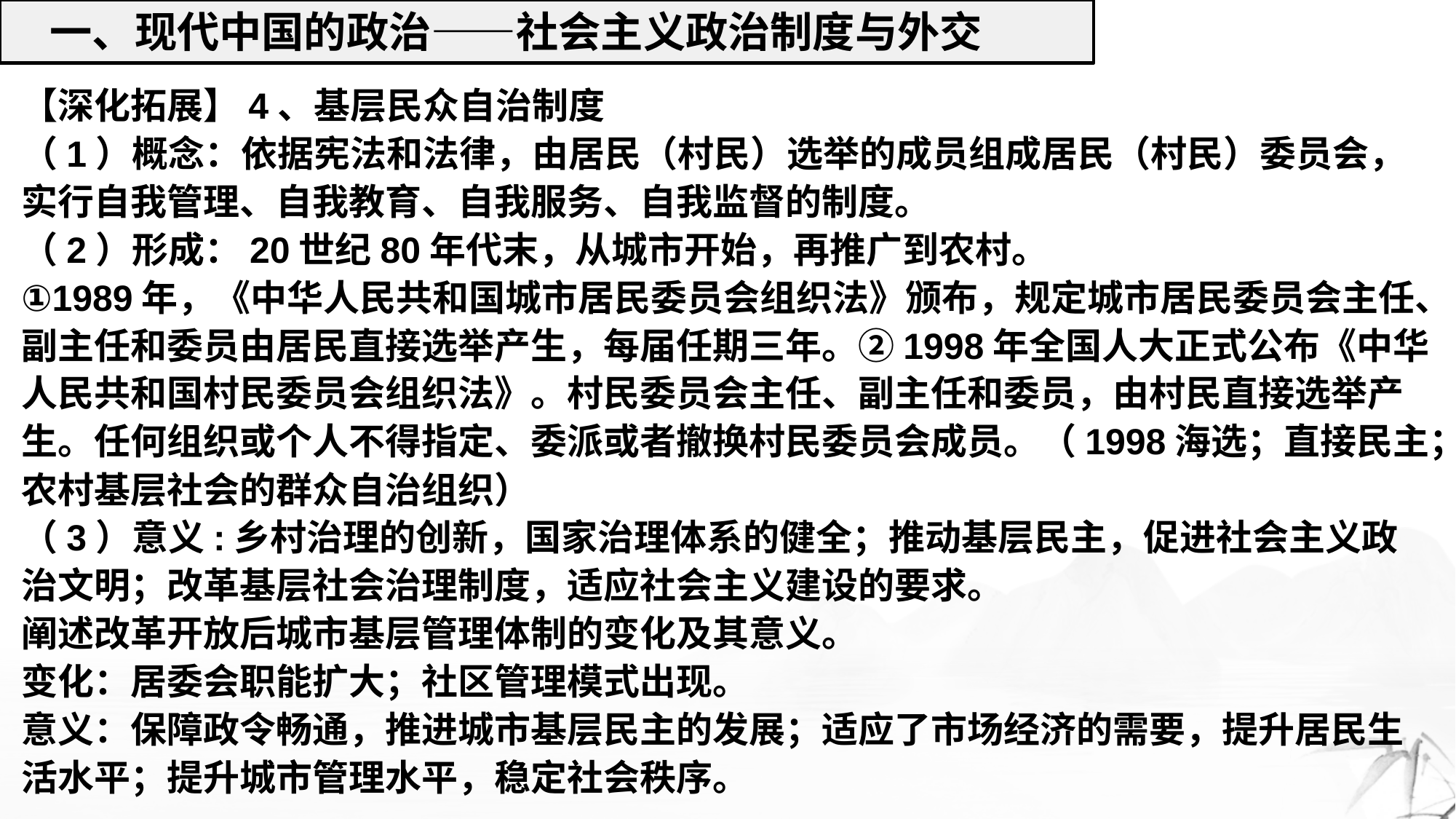

一、现代中国的政治——社会主义政治制度与外交
【深化拓展】4、基层民众自治制度
（1）概念：依据宪法和法律，由居民（村民）选举的成员组成居民（村民）委员会，实行自我管理、自我教育、自我服务、自我监督的制度。
（2）形成：20世纪80年代末，从城市开始，再推广到农村。
①1989年，《中华人民共和国城市居民委员会组织法》颁布，规定城市居民委员会主任、副主任和委员由居民直接选举产生，每届任期三年。②1998年全国人大正式公布《中华人民共和国村民委员会组织法》。村民委员会主任、副主任和委员，由村民直接选举产生。任何组织或个人不得指定、委派或者撤换村民委员会成员。（1998海选；直接民主；农村基层社会的群众自治组织）
（3）意义:乡村治理的创新，国家治理体系的健全；推动基层民主，促进社会主义政治文明；改革基层社会治理制度，适应社会主义建设的要求。
阐述改革开放后城市基层管理体制的变化及其意义。
变化：居委会职能扩大；社区管理模式出现。
意义：保障政令畅通，推进城市基层民主的发展；适应了市场经济的需要，提升居民生活水平；提升城市管理水平，稳定社会秩序。